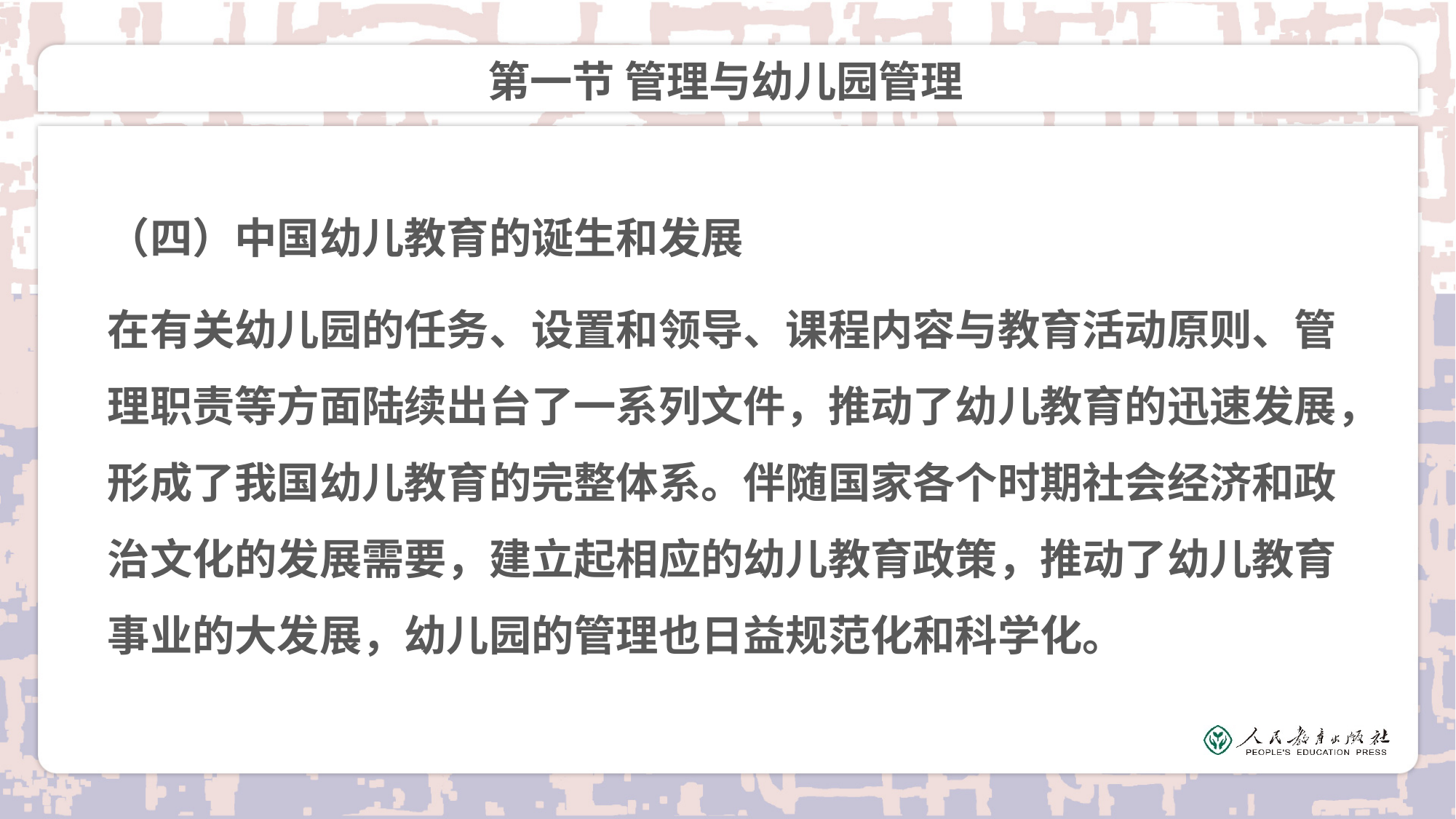

# 第一节 管理与幼儿园管理
（四）中国幼儿教育的诞生和发展
在有关幼儿园的任务、设置和领导、课程内容与教育活动原则、管理职责等方面陆续出台了一系列文件，推动了幼儿教育的迅速发展，形成了我国幼儿教育的完整体系。伴随国家各个时期社会经济和政治文化的发展需要，建立起相应的幼儿教育政策，推动了幼儿教育事业的大发展，幼儿园的管理也日益规范化和科学化。